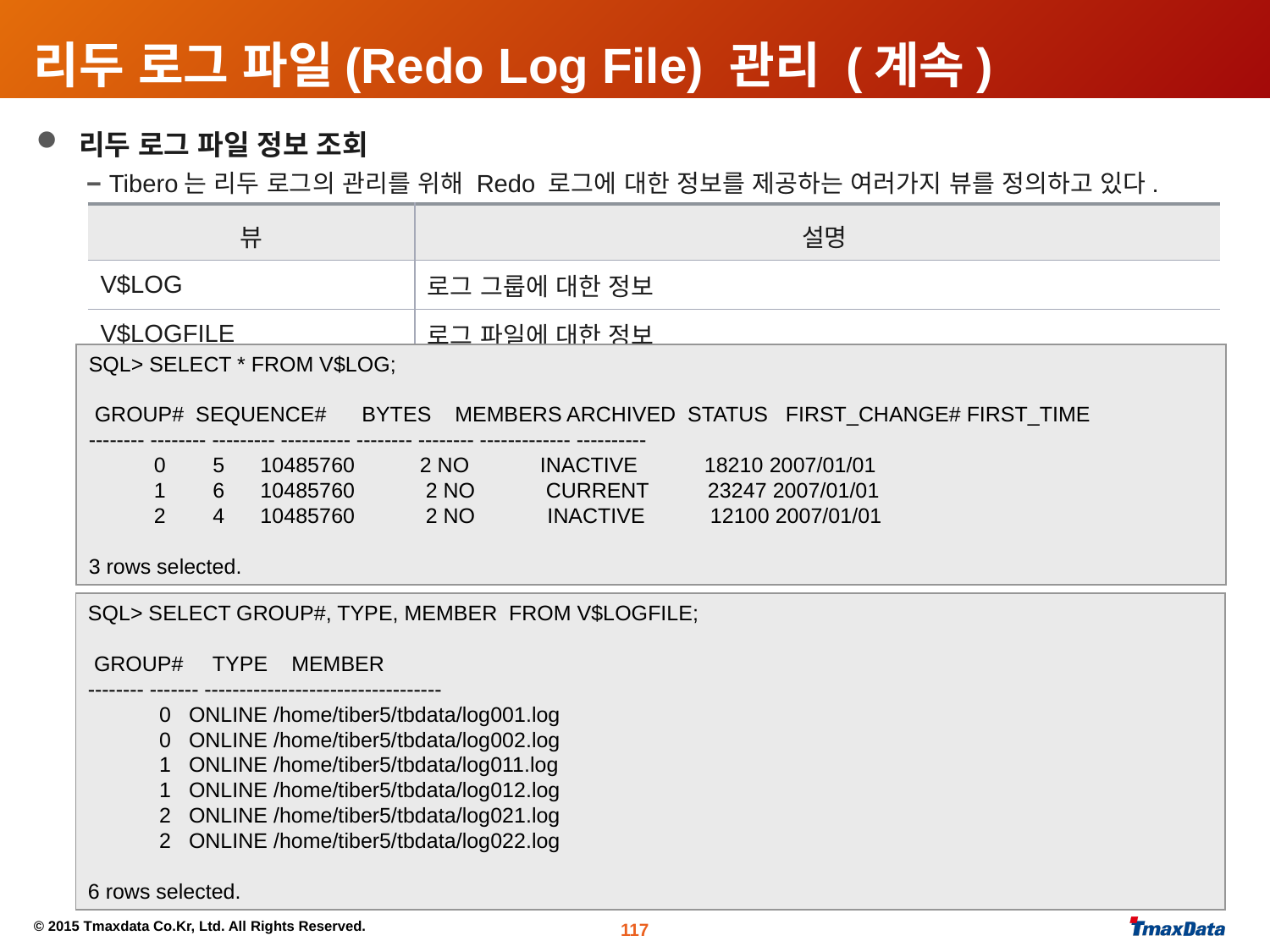

# 리두 로그 파일(Redo Log File) 관리 (계속)
 리두 로그 파일 정보 조회
 Tibero는 리두 로그의 관리를 위해 Redo 로그에 대한 정보를 제공하는 여러가지 뷰를 정의하고 있다.
| 뷰 | 설명 |
| --- | --- |
| V$LOG | 로그 그룹에 대한 정보 |
| V$LOGFILE | 로그 파일에 대한 정보 |
SQL> SELECT * FROM V$LOG;

 GROUP#  SEQUENCE#      BYTES    MEMBERS ARCHIVED  STATUS   FIRST_CHANGE# FIRST_TIME
-------- -------- --------- ---------- -------- -------- ------------- ----------
           0        5      10485760           2 NO            INACTIVE           18210 2007/01/01
           1        6      10485760            2 NO            CURRENT          23247 2007/01/01
           2        4      10485760            2 NO            INACTIVE           12100 2007/01/01

3 rows selected.
SQL> SELECT GROUP#, TYPE, MEMBER  FROM V$LOGFILE;

 GROUP#     TYPE    MEMBER
-------- ------- ----------------------------------
            0   ONLINE /home/tiber5/tbdata/log001.log
            0   ONLINE /home/tiber5/tbdata/log002.log
            1   ONLINE /home/tiber5/tbdata/log011.log
            1   ONLINE /home/tiber5/tbdata/log012.log
            2   ONLINE /home/tiber5/tbdata/log021.log
            2   ONLINE /home/tiber5/tbdata/log022.log

6 rows selected.